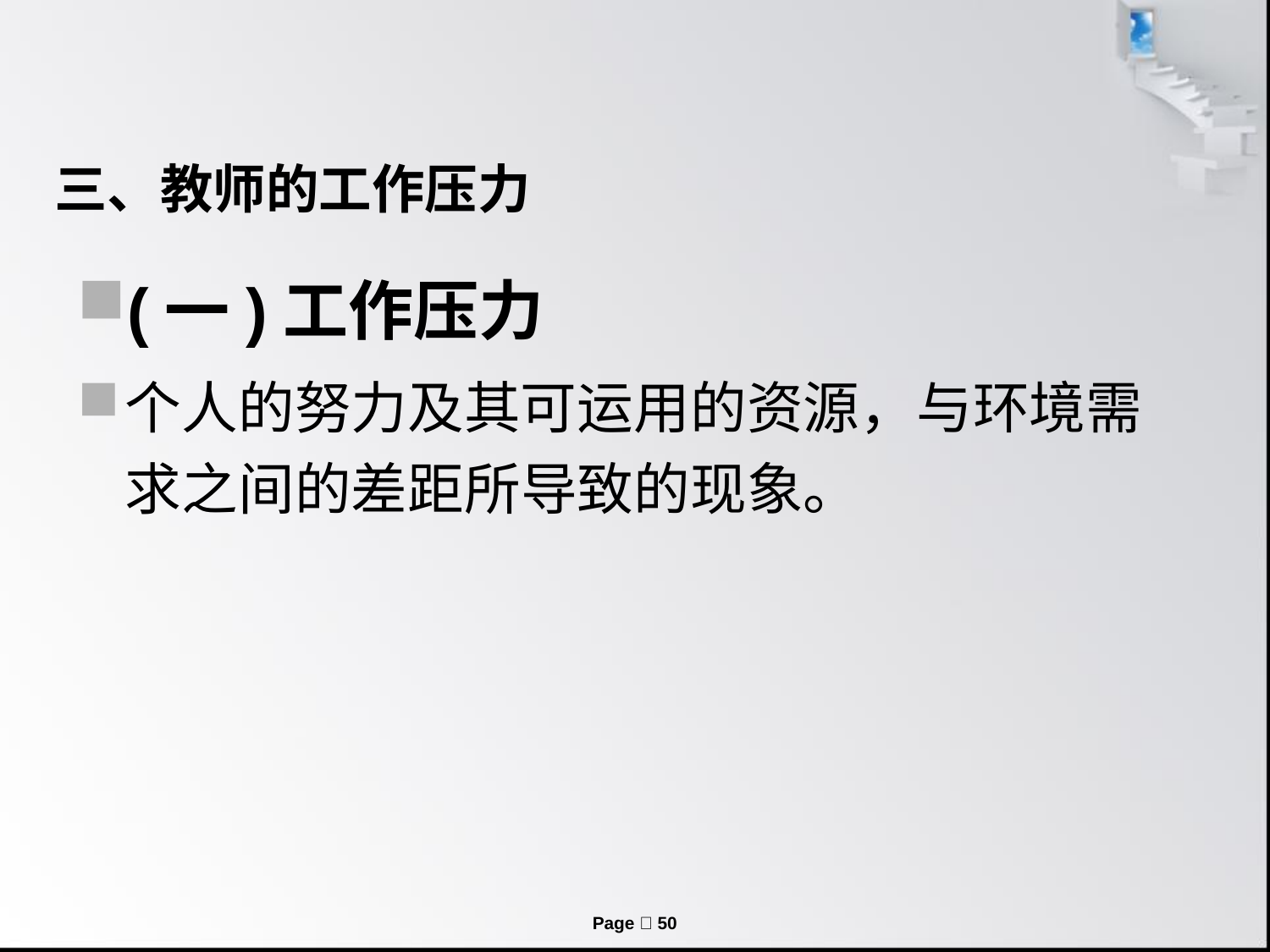

# 三、教师的工作压力

(一)工作压力
个人的努力及其可运用的资源，与环境需求之间的差距所导致的现象。